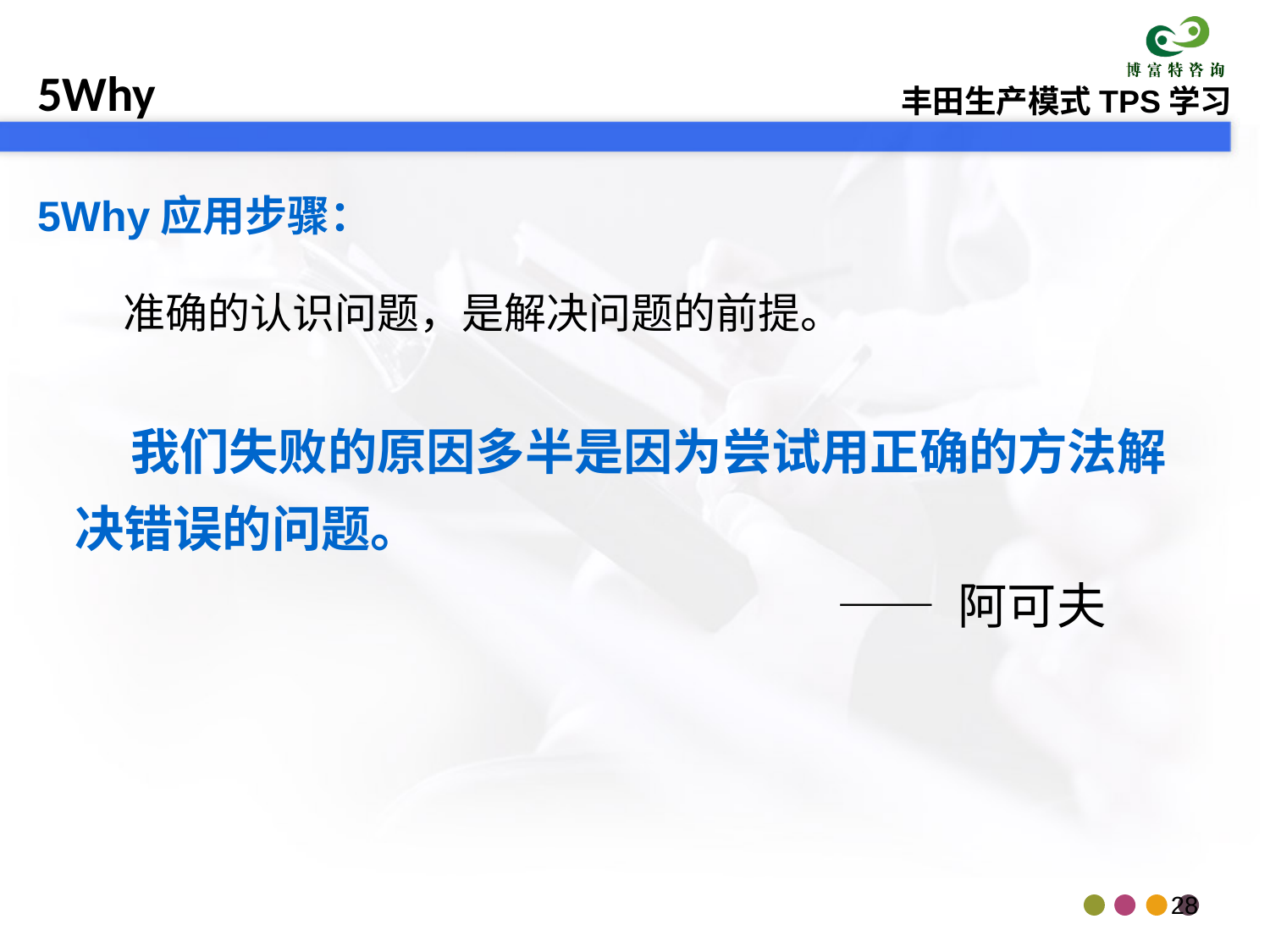

5Why应用步骤：
    准确的认识问题，是解决问题的前提。

    我们失败的原因多半是因为尝试用正确的方法解决错误的问题。
						—— 阿可夫